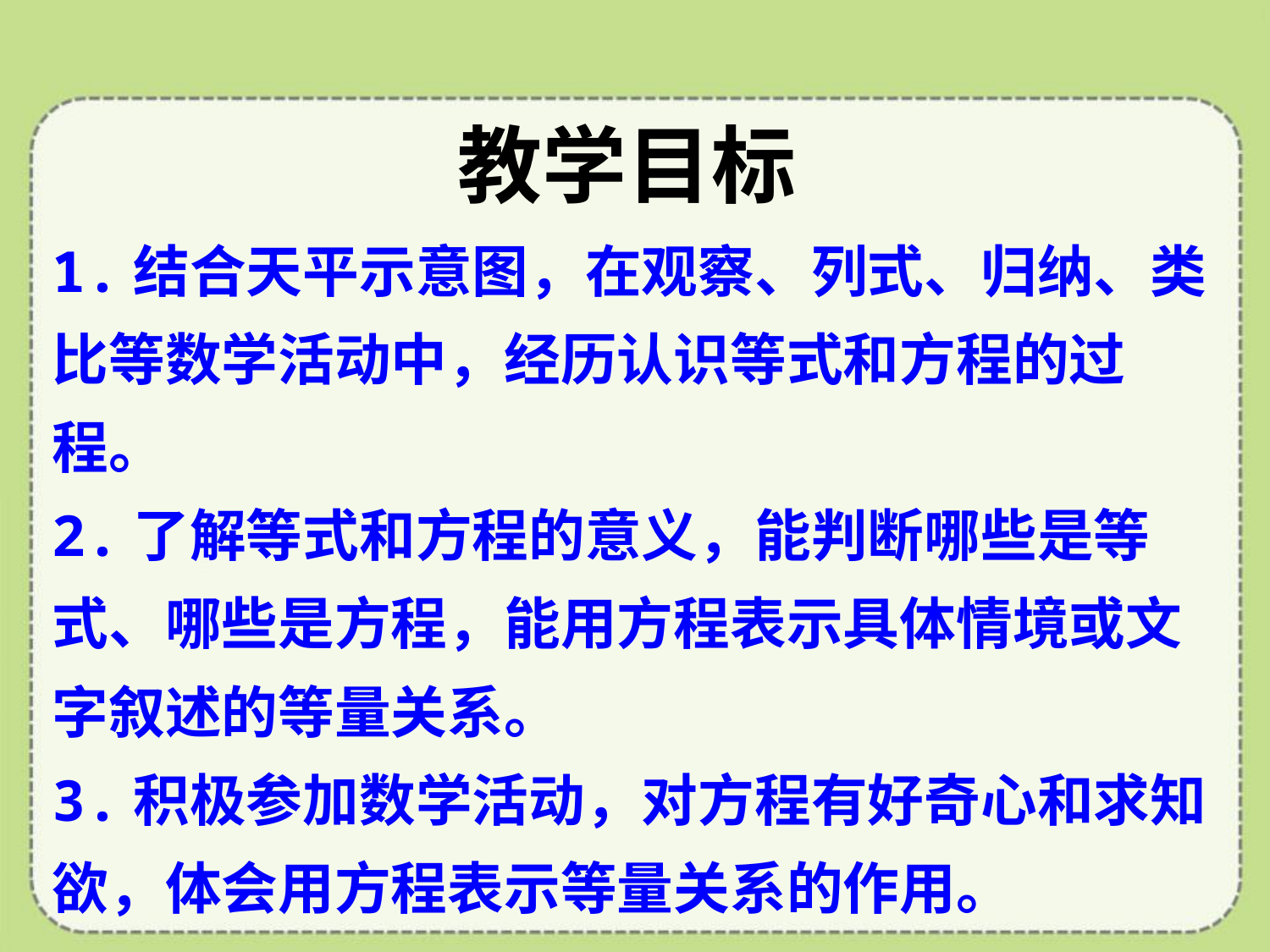

教学目标
1.结合天平示意图，在观察、列式、归纳、类比等数学活动中，经历认识等式和方程的过程。
2.了解等式和方程的意义，能判断哪些是等式、哪些是方程，能用方程表示具体情境或文字叙述的等量关系。
3.积极参加数学活动，对方程有好奇心和求知欲，体会用方程表示等量关系的作用。